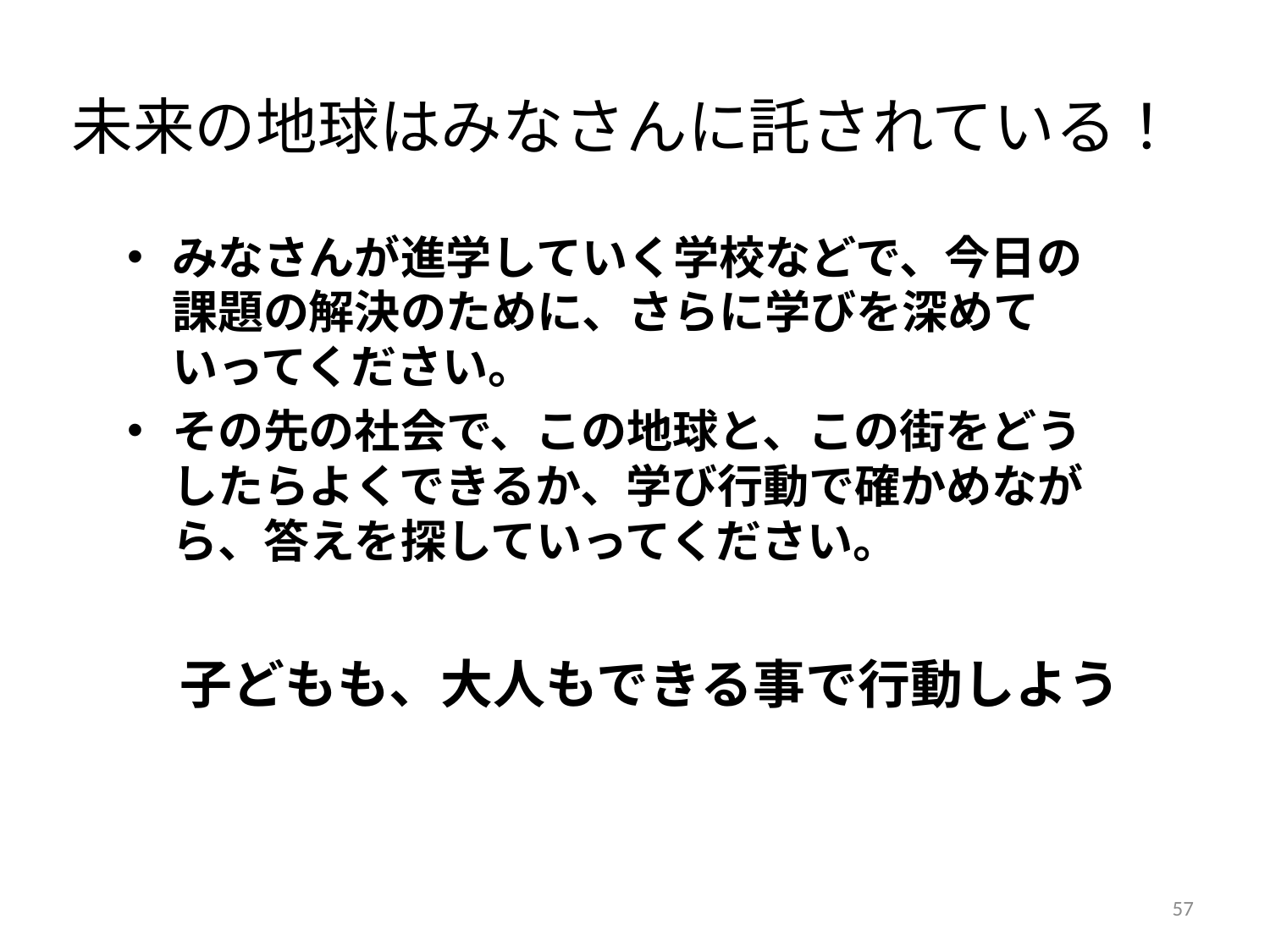

# 未来の地球はみなさんに託されている！
みなさんが進学していく学校などで、今日の課題の解決のために、さらに学びを深めていってください。
その先の社会で、この地球と、この街をどうしたらよくできるか、学び行動で確かめながら、答えを探していってください。

　子どもも、大人もできる事で行動しよう

57